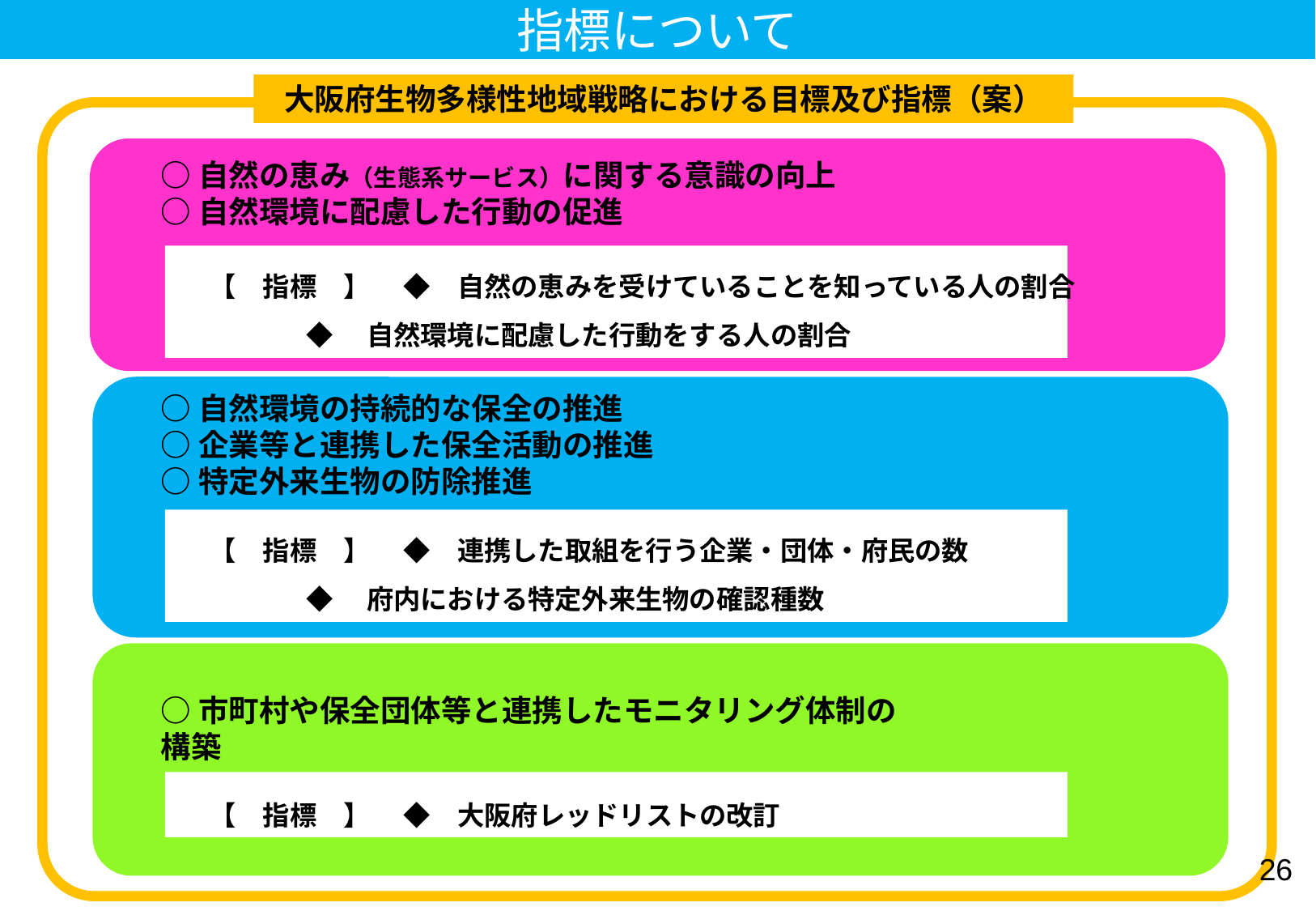

指標について
大阪府生物多様性地域戦略における目標及び指標（案）

○自然の恵み（生態系サービス）に関する意識の向上
○自然環境に配慮した行動の促進

【　指標　】　 ◆　自然の恵みを受けていることを知っている人の割合
                ◆　自然環境に配慮した行動をする人の割合

○自然環境の持続的な保全の推進
○企業等と連携した保全活動の推進
○特定外来生物の防除推進

【　指標　】　 ◆　連携した取組を行う企業・団体・府民の数
                ◆　府内における特定外来生物の確認種数

○市町村や保全団体等と連携したモニタリング体制の構築

【　指標　】　 ◆　大阪府レッドリストの改訂
26